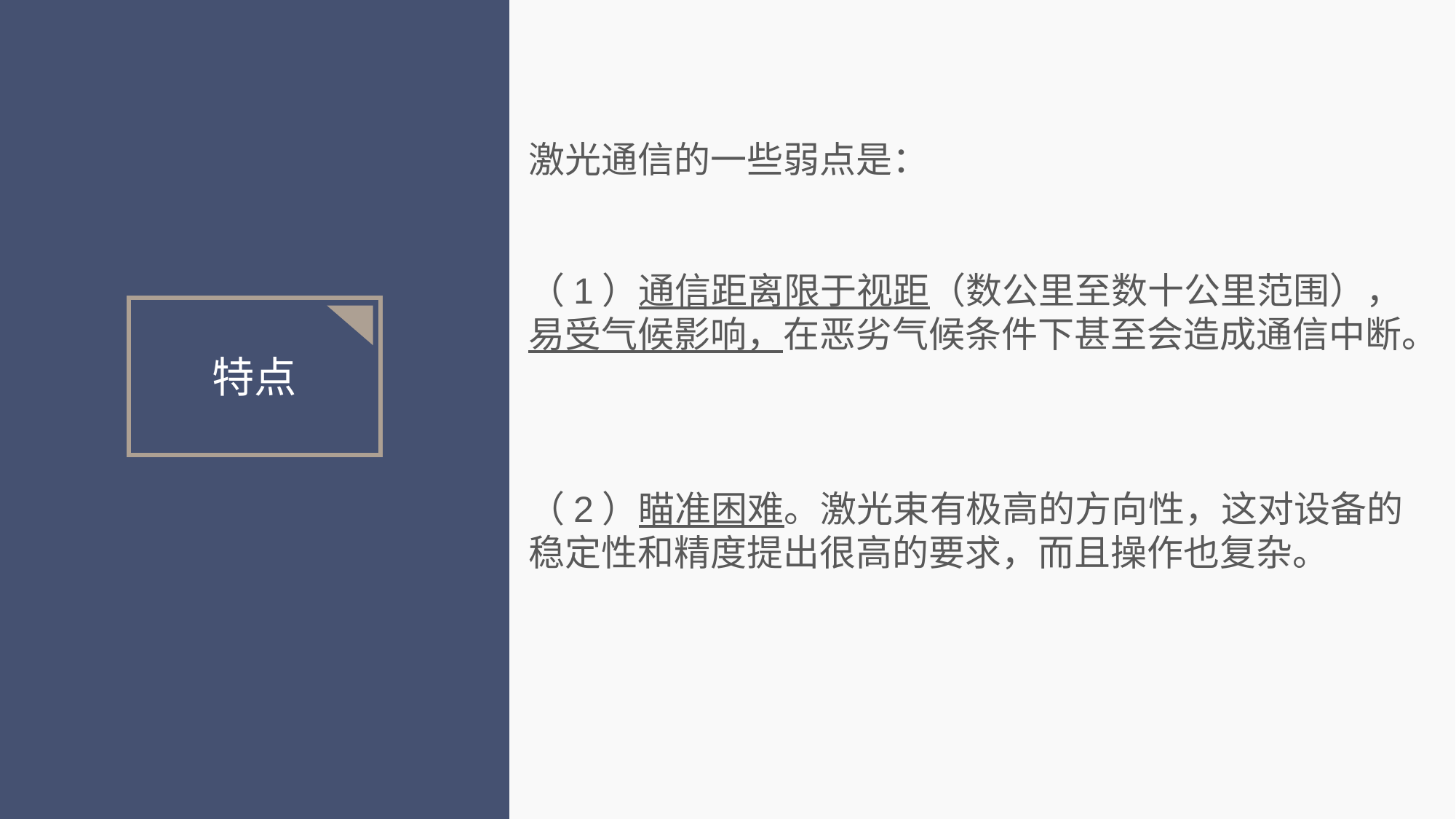

激光通信的一些弱点是：

（1）通信距离限于视距（数公里至数十公里范围），易受气候影响，在恶劣气候条件下甚至会造成通信中断。

（2）瞄准困难。激光束有极高的方向性，这对设备的稳定性和精度提出很高的要求，而且操作也复杂。

特点